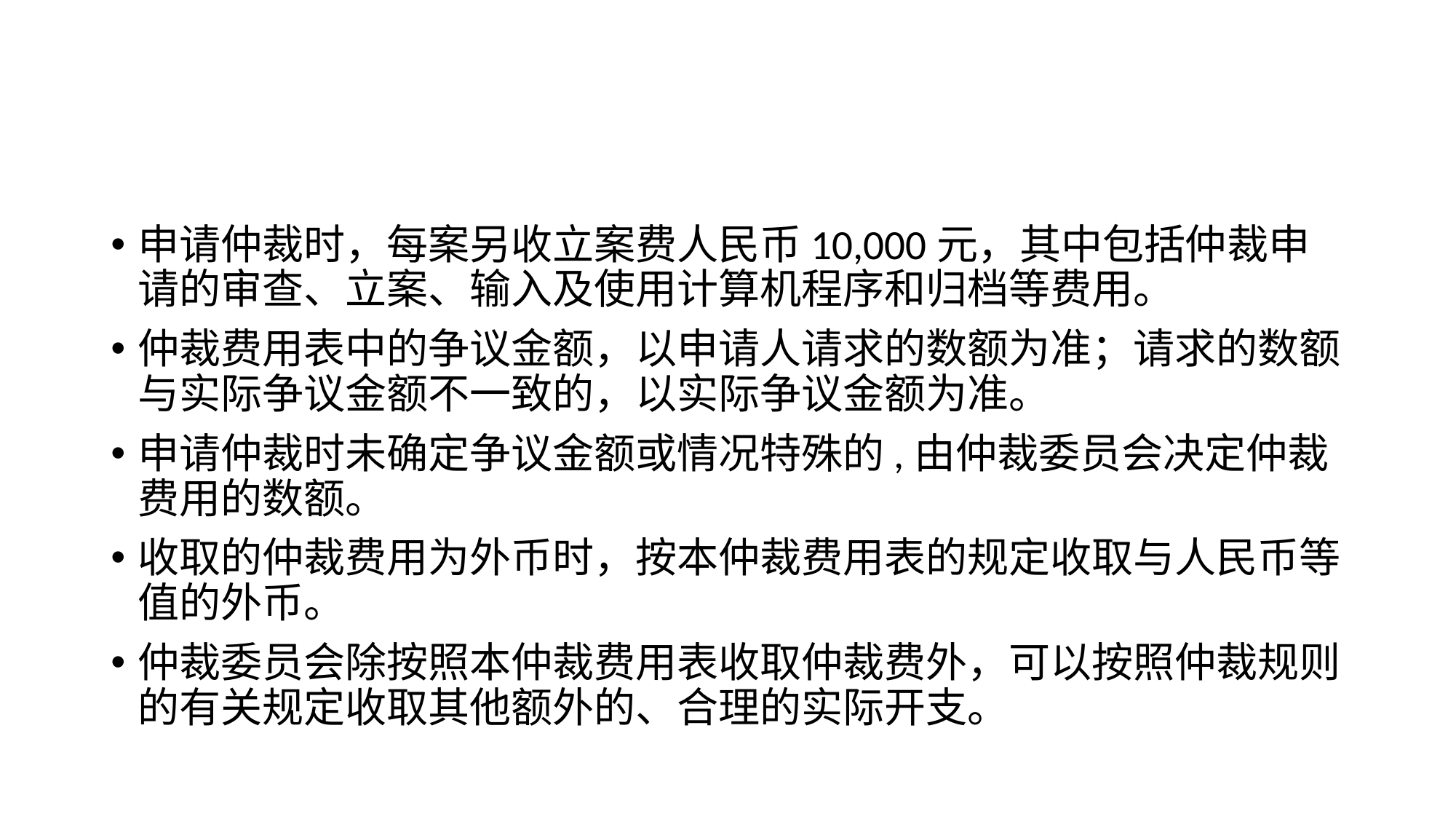

#
申请仲裁时，每案另收立案费人民币10,000元，其中包括仲裁申请的审查、立案、输入及使用计算机程序和归档等费用。
仲裁费用表中的争议金额，以申请人请求的数额为准；请求的数额与实际争议金额不一致的，以实际争议金额为准。
申请仲裁时未确定争议金额或情况特殊的,由仲裁委员会决定仲裁费用的数额。
收取的仲裁费用为外币时，按本仲裁费用表的规定收取与人民币等值的外币。
仲裁委员会除按照本仲裁费用表收取仲裁费外，可以按照仲裁规则的有关规定收取其他额外的、合理的实际开支。